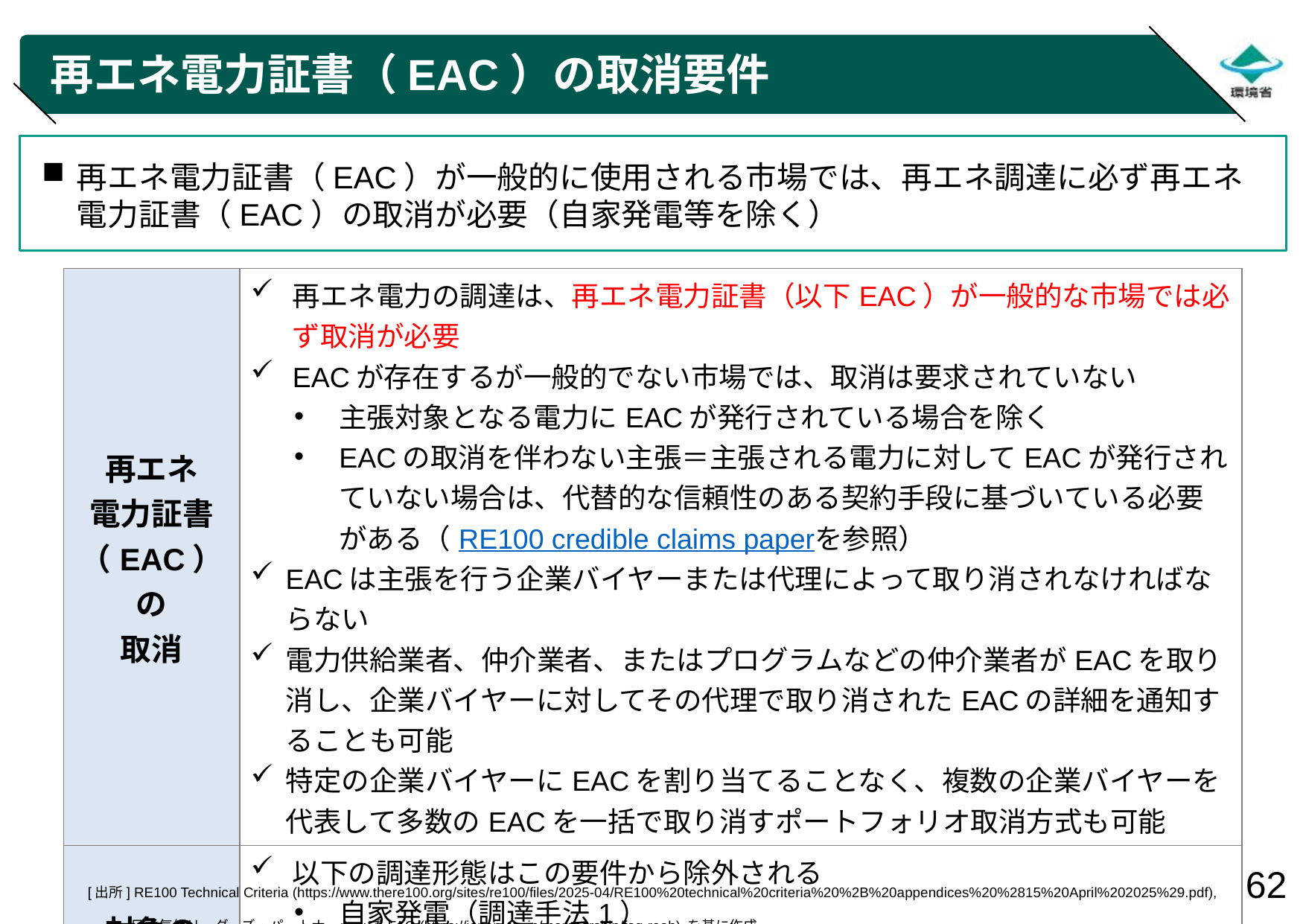

# 再エネ電力証書（EAC）の取消要件
再エネ電力証書（EAC）が一般的に使用される市場では、再エネ調達に必ず再エネ電力証書（EAC）の取消が必要（自家発電等を除く）
| 再エネ 電力証書（EAC）の 取消 | 再エネ電力の調達は、再エネ電力証書（以下EAC）が一般的な市場では必ず取消が必要 EACが存在するが一般的でない市場では、取消は要求されていない 主張対象となる電力にEACが発行されている場合を除く EACの取消を伴わない主張＝主張される電力に対してEACが発行されていない場合は、代替的な信頼性のある契約手段に基づいている必要がある（RE100 credible claims paperを参照） EACは主張を行う企業バイヤーまたは代理によって取り消されなければならない 電力供給業者、仲介業者、またはプログラムなどの仲介業者がEACを取り消し、企業バイヤーに対してその代理で取り消されたEACの詳細を通知することも可能 特定の企業バイヤーにEACを割り当てることなく、複数の企業バイヤーを代表して多数のEACを一括で取り消すポートフォリオ取消方式も可能 |
| --- | --- |
| 対象の 除外 | 以下の調達形態はこの要件から除外される 自家発電（調達手法1） オンサイトPPA、オフサイトでの自営線供給（調達手法2.1の一部） 再エネ電力の配分を行う仕組みがないか、再エネが95％以上の市場の系統におけるデフォルト契約における再エネ供給（調達手法5.2） |
[出所] RE100 Technical Criteria (https://www.there100.org/sites/re100/files/2025-04/RE100%20technical%20criteria%20%2B%20appendices%20%2815%20April%202025%29.pdf),
日本気候リーダーズ・パートナーシップ FAQ (https://japan-clp.jp/membership/faq-reoh) を基に作成